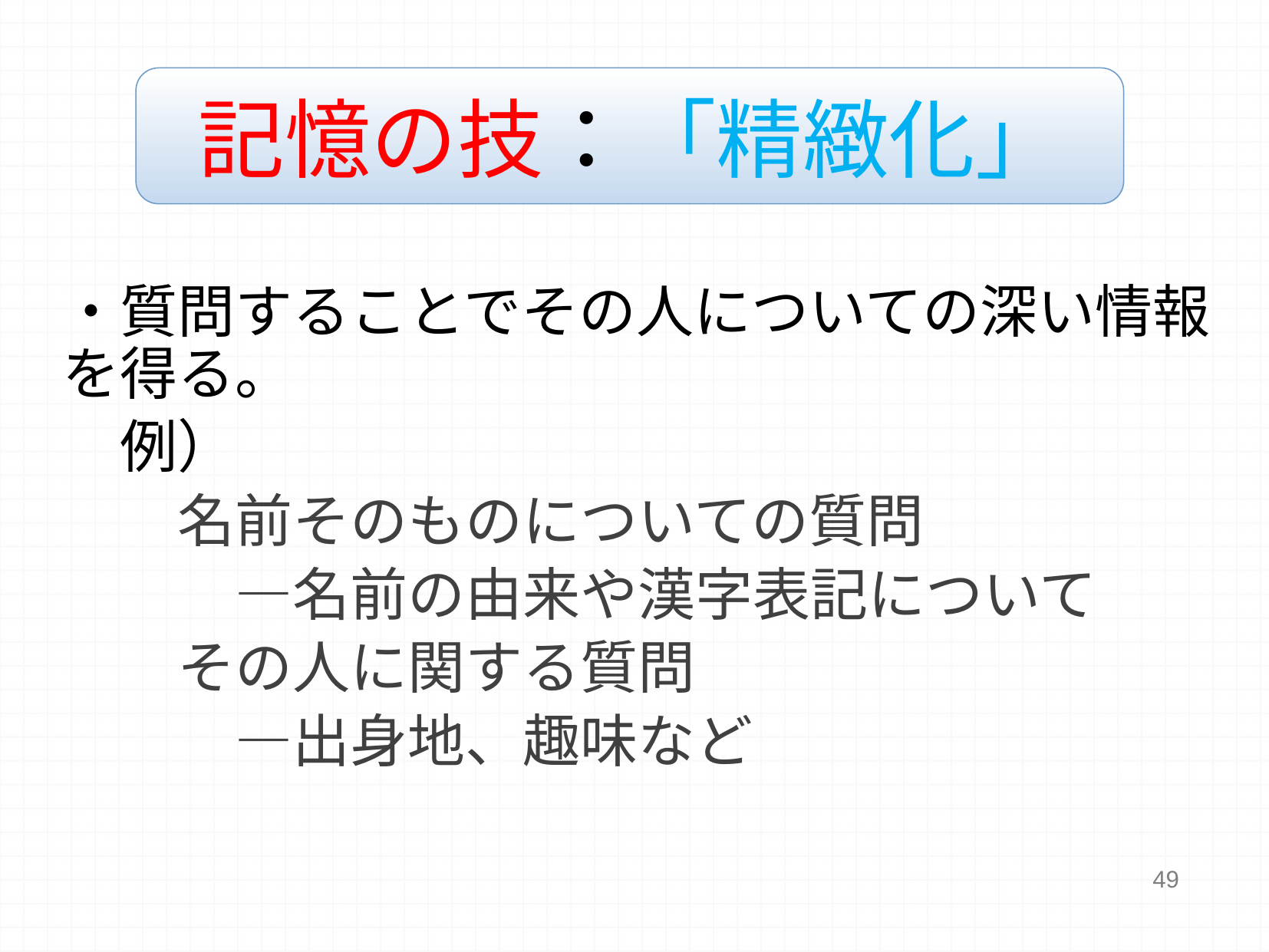

記憶の技：「精緻化」

・質問することでその人についての深い情報を得る。
　例）
　　名前そのものについての質問
　　　―名前の由来や漢字表記について
　　その人に関する質問
　　　―出身地、趣味など

49